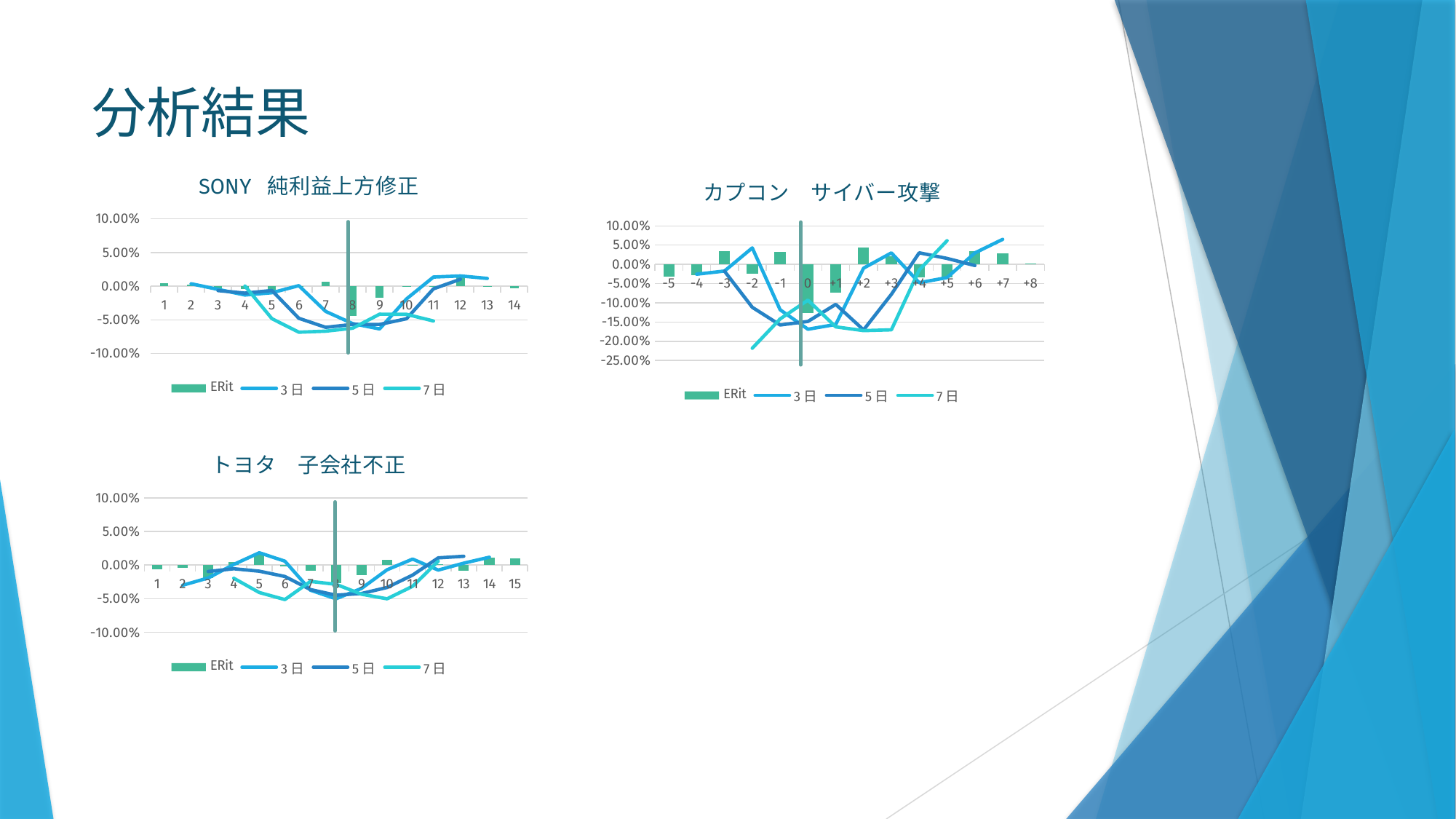

# 分析結果

### Chart: SONY  純利益上方修正

| Category |  |  |  |  |
|---|---|---|---|---|

### Chart: カプコン　サイバー攻撃

| Category |  |  |  |  |
|---|---|---|---|---|
| -5 | -0.031963249923400716 | None | None | None |
| -4 | -0.028471121231075994 | -0.02556489772099299 | None | None |
| -3 | 0.03486947343348372 | -0.017349387856487757 | -0.01761366820124978 | None |
| -2 | -0.023747740058895482 | 0.04282070295322693 | -0.111718793153763 | -0.2180434913603424 |
| -1 | 0.03169896957863869 | -0.11811714535617072 | -0.1576091202058657 | -0.1419133917890461 |
| 0 | -0.12606837487591394 | -0.16873085358045395 | -0.14831174399145386 | -0.0930379713406955 |
| +1 | -0.0743614482831787 | -0.15626297351119706 | -0.10415970471528374 | -0.16256239047996032 |
| +2 | 0.044166849647895585 | -0.009790299418008477 | -0.17051361999970352 | -0.1722807255827419 |
| +3 | 0.020404299217274637 | 0.02991620315938913 | -0.07791132028546664 | -0.17028176506700682 |
| +4 | -0.03465494570578109 | -0.04771672165018353 | 0.03014805809208583 | -0.014726462475527106 |
| +5 | -0.03346607516167707 | -0.03442309077308439 | 0.015468136159756007 | 0.061582590079687013 |
| +6 | 0.033697930094373774 | 0.029718782648262464 | -0.002988558785483212 | None |
| +7 | 0.029486927715565762 | 0.06513246208197496 | None | None |
| +8 | 0.0019476042720354171 | None | None | None |

### Chart: トヨタ　子会社不正

| Category |  |  |  |  |
|---|---|---|---|---|